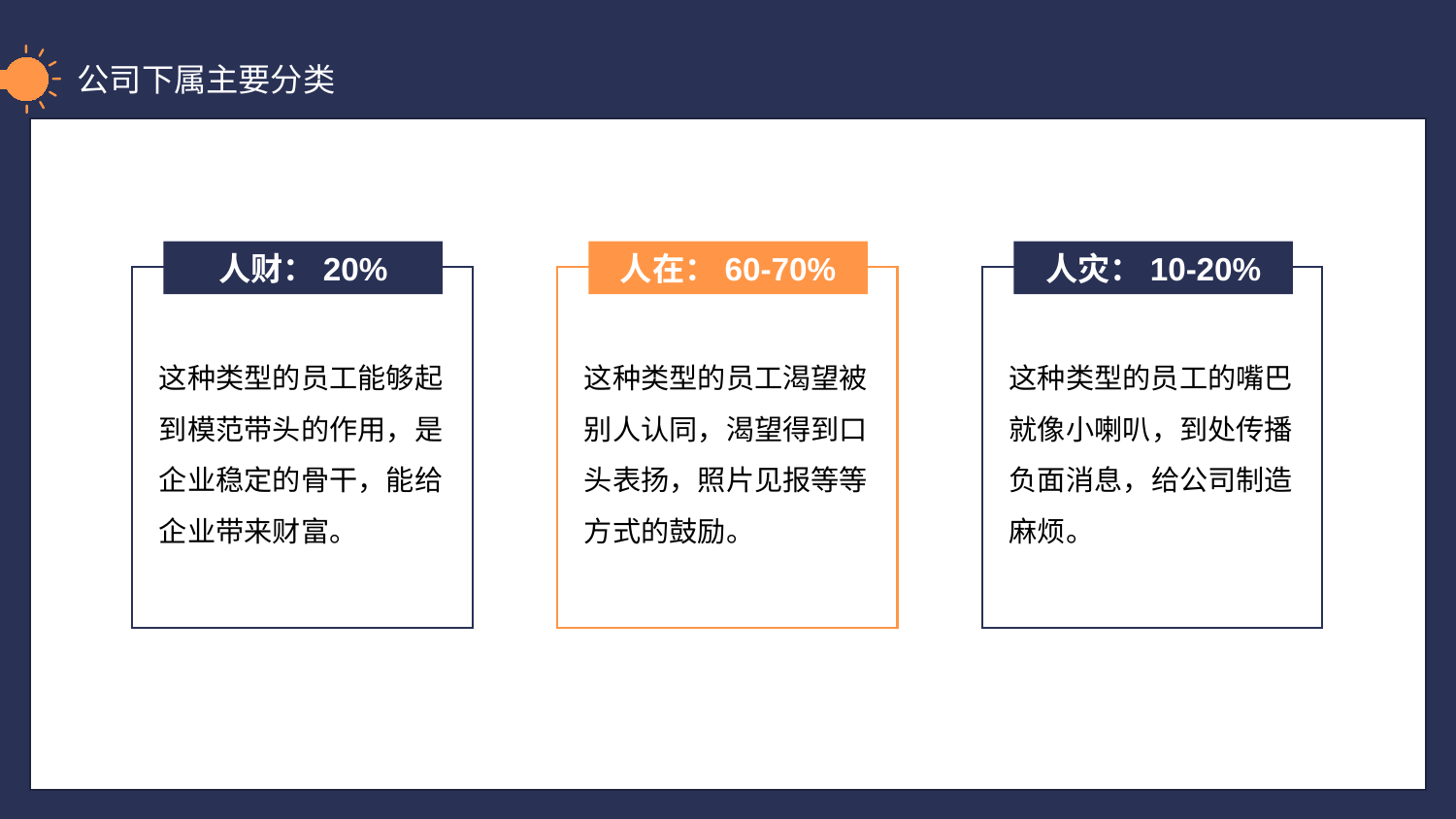

人财：20%

这种类型的员工能够起
到模范带头的作用，是
企业稳定的骨干，能给
企业带来财富。
人在：60-70%

这种类型的员工渴望被别人认同，渴望得到口头表扬，照片见报等等方式的鼓励。
人灾：10-20%

这种类型的员工的嘴巴
就像小喇叭，到处传播
负面消息，给公司制造
麻烦。